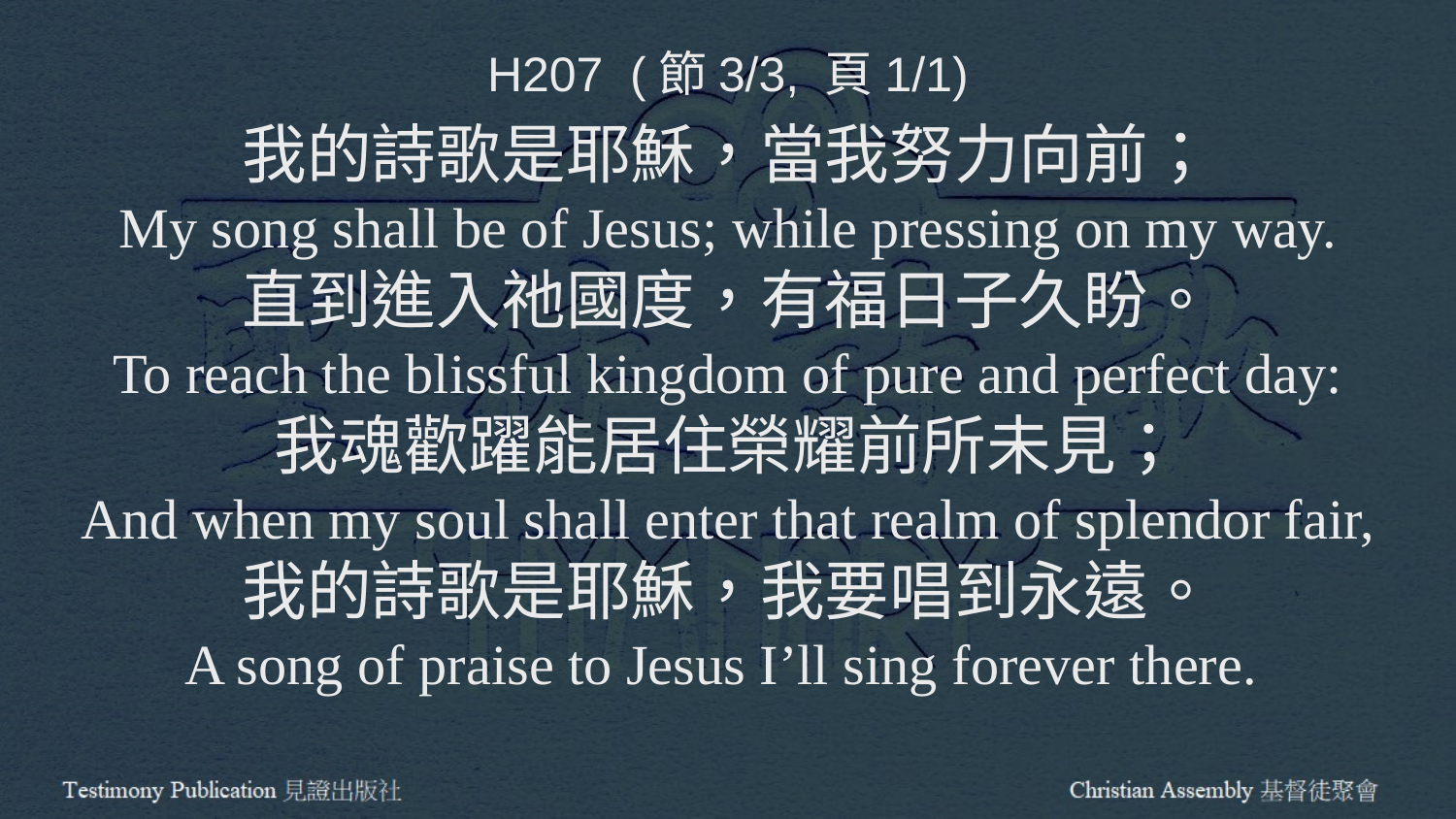

H207  (節3/3, 頁1/1)
我的詩歌是耶穌，當我努力向前；
My song shall be of Jesus; while pressing on my way.
直到進入祂國度，有福日子久盼。
To reach the blissful kingdom of pure and perfect day:
我魂歡躍能居住榮耀前所未見；
And when my soul shall enter that realm of splendor fair,
我的詩歌是耶穌，我要唱到永遠。
A song of praise to Jesus I’ll sing forever there.